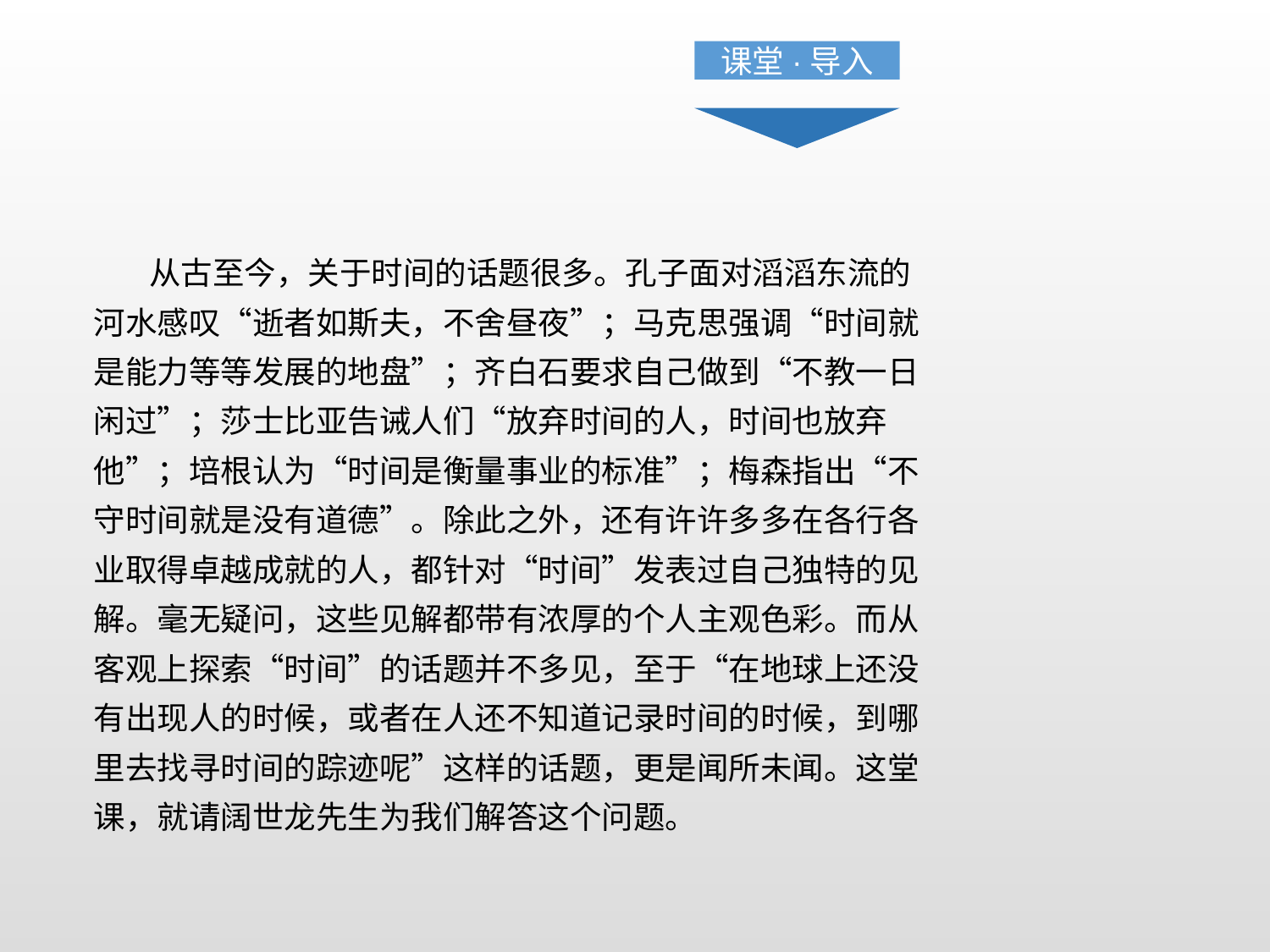

课堂·导入

         从古至今，关于时间的话题很多。孔子面对滔滔东流的河水感叹“逝者如斯夫，不舍昼夜”；马克思强调“时间就是能力等等发展的地盘”；齐白石要求自己做到“不教一日闲过”；莎士比亚告诫人们“放弃时间的人，时间也放弃他”；培根认为“时间是衡量事业的标准”；梅森指出“不守时间就是没有道德”。除此之外，还有许许多多在各行各业取得卓越成就的人，都针对“时间”发表过自己独特的见解。毫无疑问，这些见解都带有浓厚的个人主观色彩。而从客观上探索“时间”的话题并不多见，至于“在地球上还没有出现人的时候，或者在人还不知道记录时间的时候，到哪里去找寻时间的踪迹呢”这样的话题，更是闻所未闻。这堂课，就请阔世龙先生为我们解答这个问题。